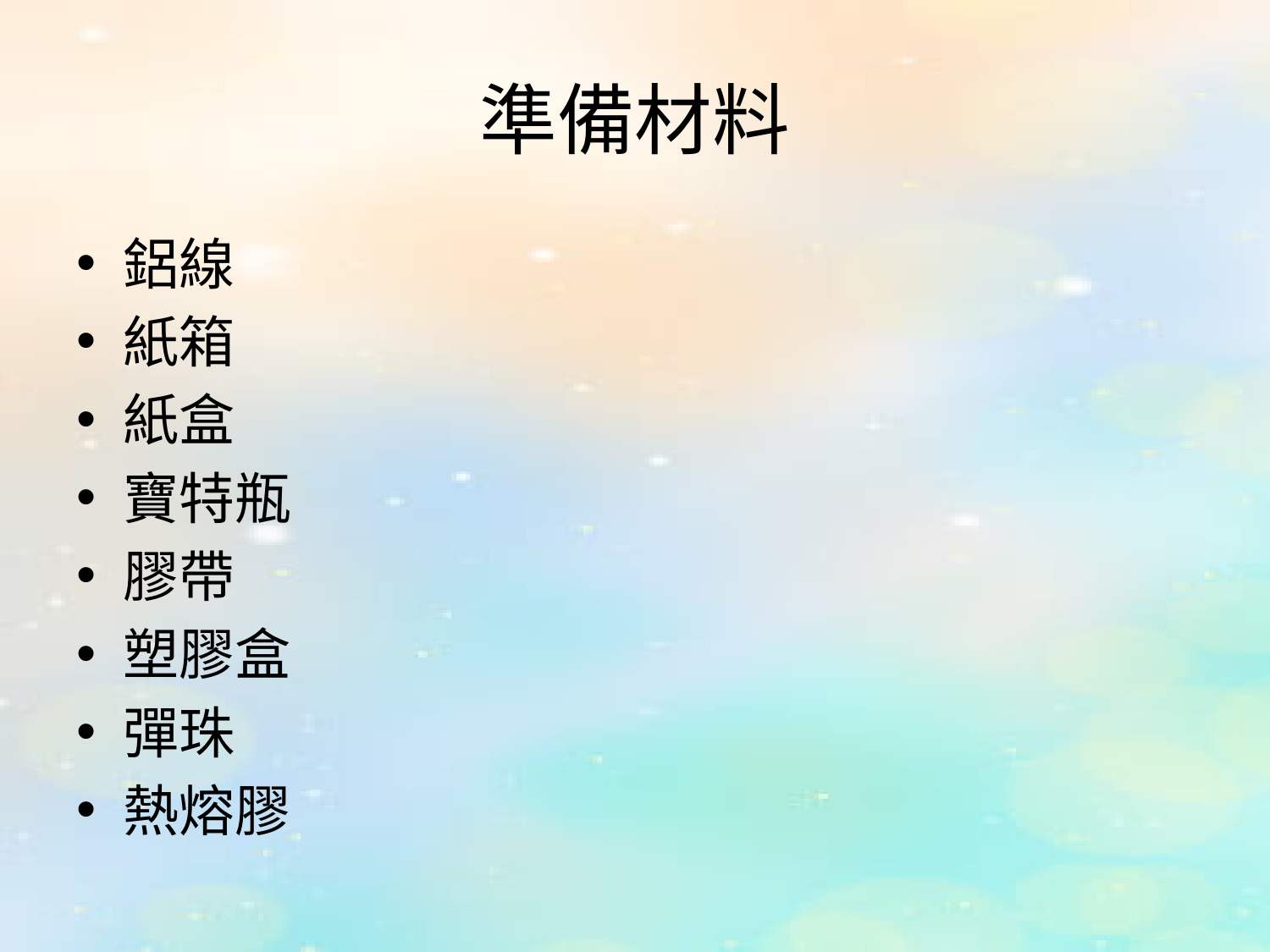

# 準備材料
鋁線
紙箱
紙盒
寶特瓶
膠帶
塑膠盒
彈珠
熱熔膠